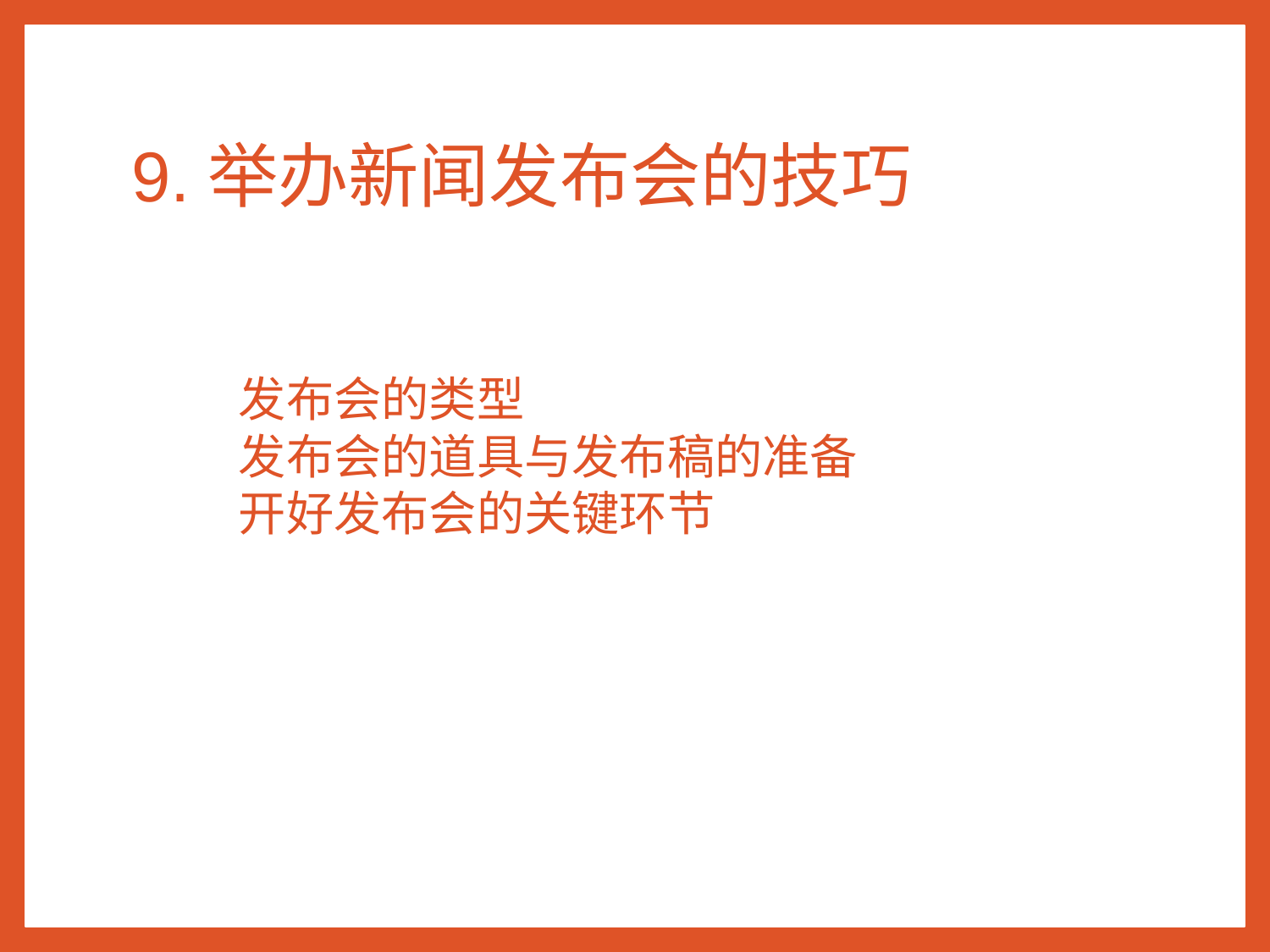

# 9.举办新闻发布会的技巧
发布会的类型
发布会的道具与发布稿的准备
开好发布会的关键环节